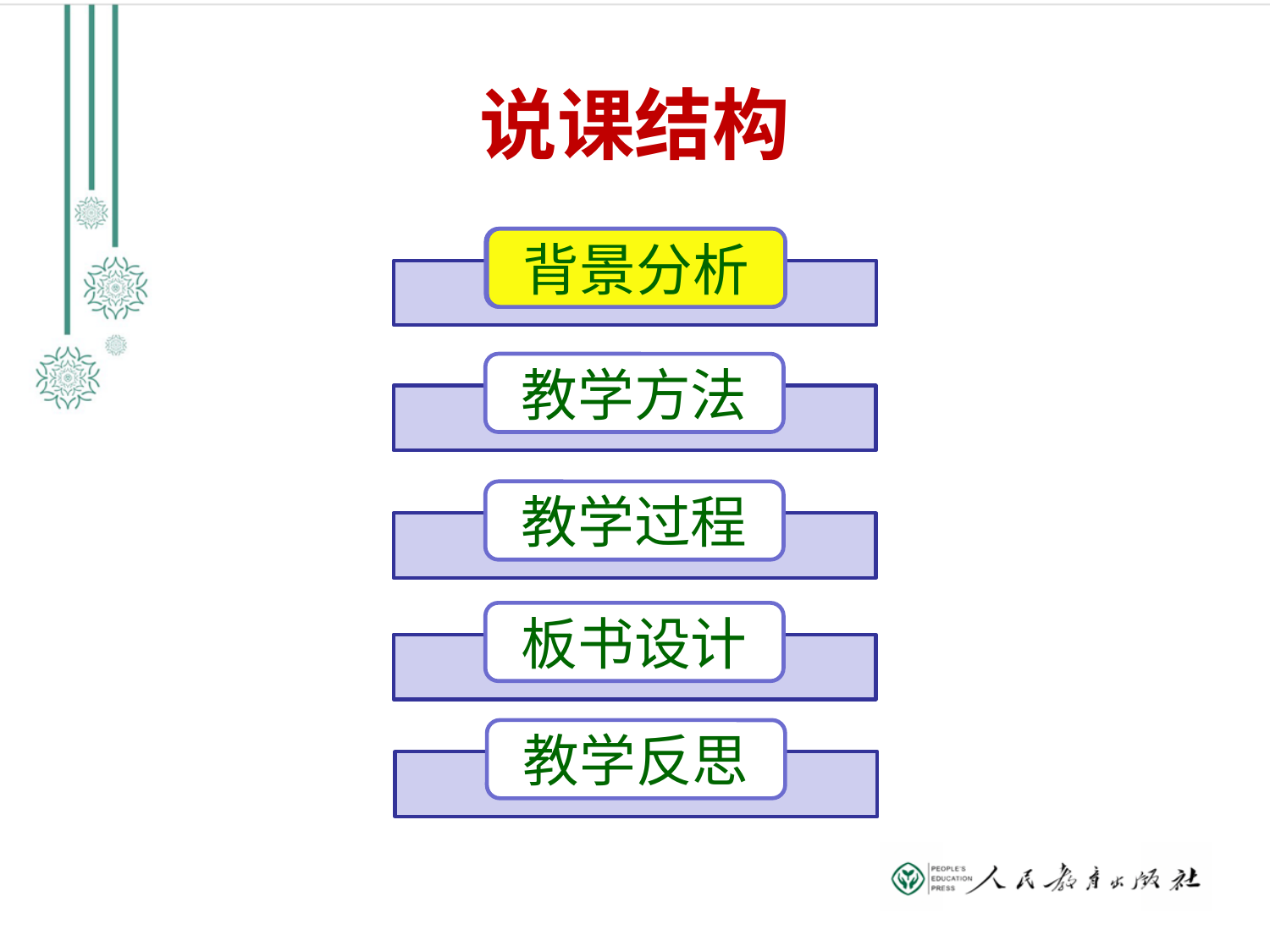

说课结构
背景分析

背景分析
教学方法

教学过程

板书设计

教学反思